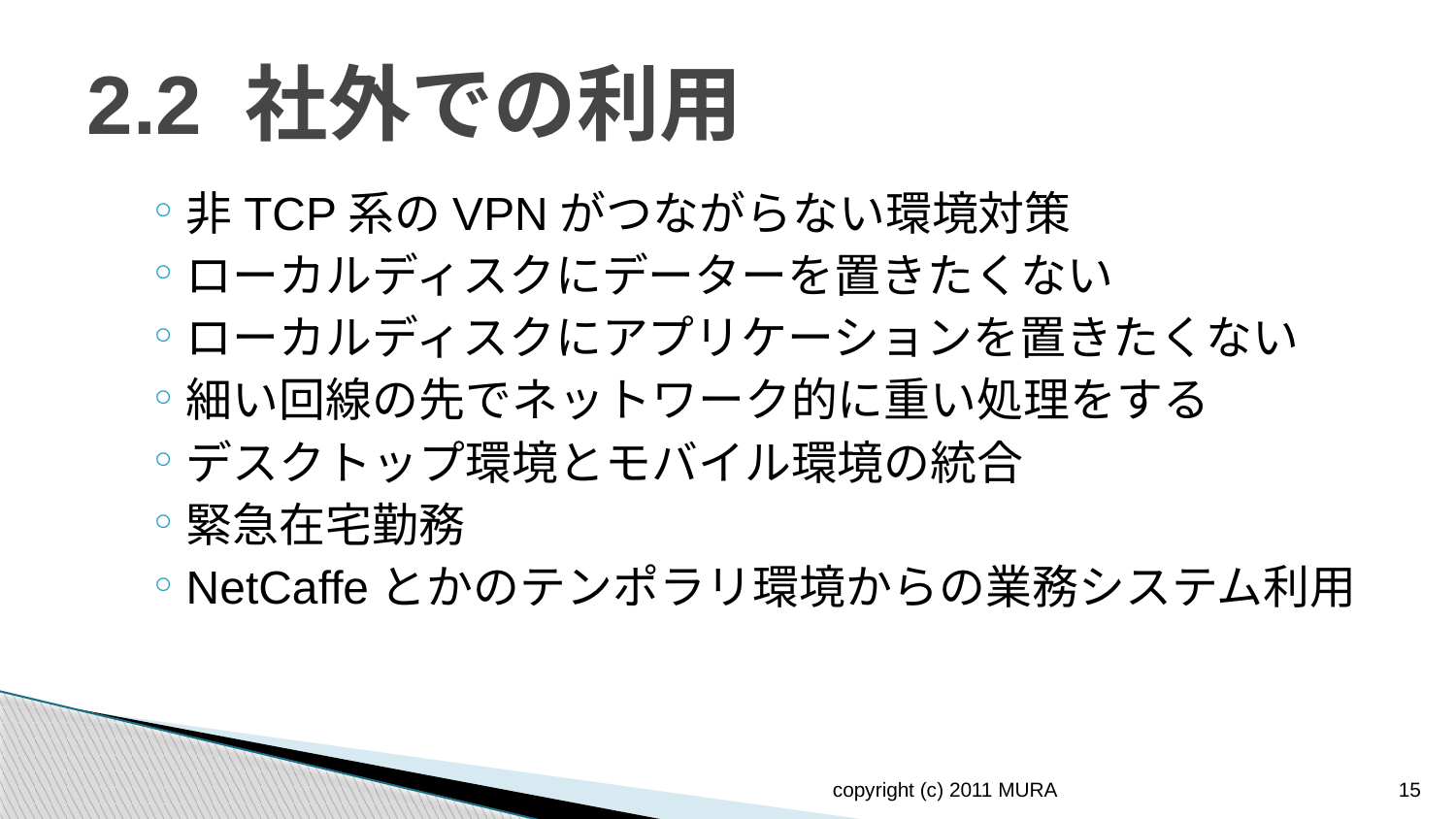

# 2.2 社外での利用
非TCP系のVPNがつながらない環境対策
ローカルディスクにデーターを置きたくない
ローカルディスクにアプリケーションを置きたくない
細い回線の先でネットワーク的に重い処理をする
デスクトップ環境とモバイル環境の統合
緊急在宅勤務
NetCaffeとかのテンポラリ環境からの業務システム利用
copyright (c) 2011 MURA
15